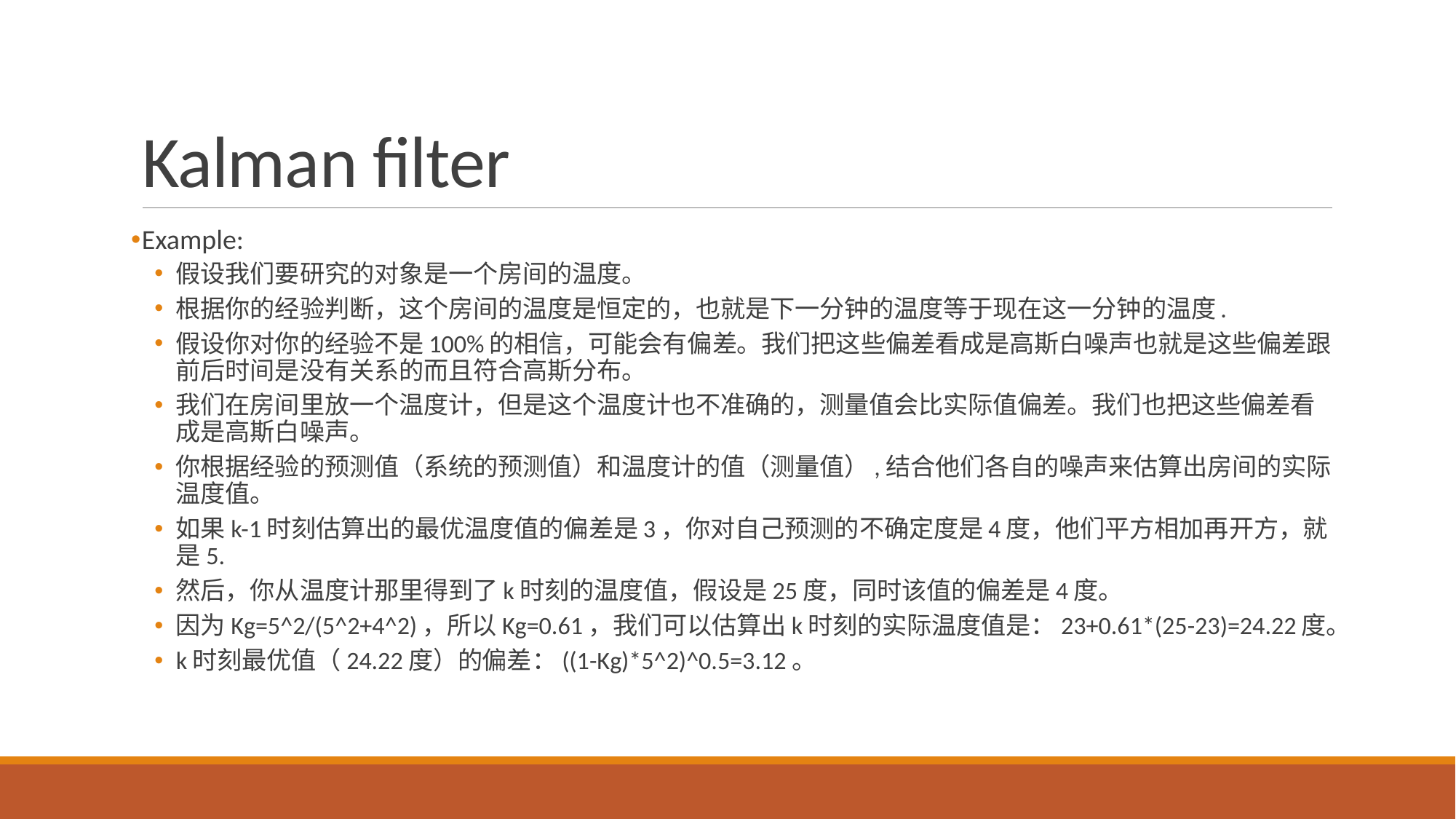

# Kalman filter
Example:
假设我们要研究的对象是一个房间的温度。
根据你的经验判断，这个房间的温度是恒定的，也就是下一分钟的温度等于现在这一分钟的温度.
假设你对你的经验不是100%的相信，可能会有偏差。我们把这些偏差看成是高斯白噪声也就是这些偏差跟前后时间是没有关系的而且符合高斯分布。
我们在房间里放一个温度计，但是这个温度计也不准确的，测量值会比实际值偏差。我们也把这些偏差看成是高斯白噪声。
你根据经验的预测值（系统的预测值）和温度计的值（测量值）,结合他们各自的噪声来估算出房间的实际温度值。
如果k-1时刻估算出的最优温度值的偏差是3，你对自己预测的不确定度是4度，他们平方相加再开方，就是5.
然后，你从温度计那里得到了k时刻的温度值，假设是25度，同时该值的偏差是4度。
因为Kg=5^2/(5^2+4^2)，所以Kg=0.61，我们可以估算出k时刻的实际温度值是：23+0.61*(25-23)=24.22度。
k时刻最优值（24.22度）的偏差：((1-Kg)*5^2)^0.5=3.12。